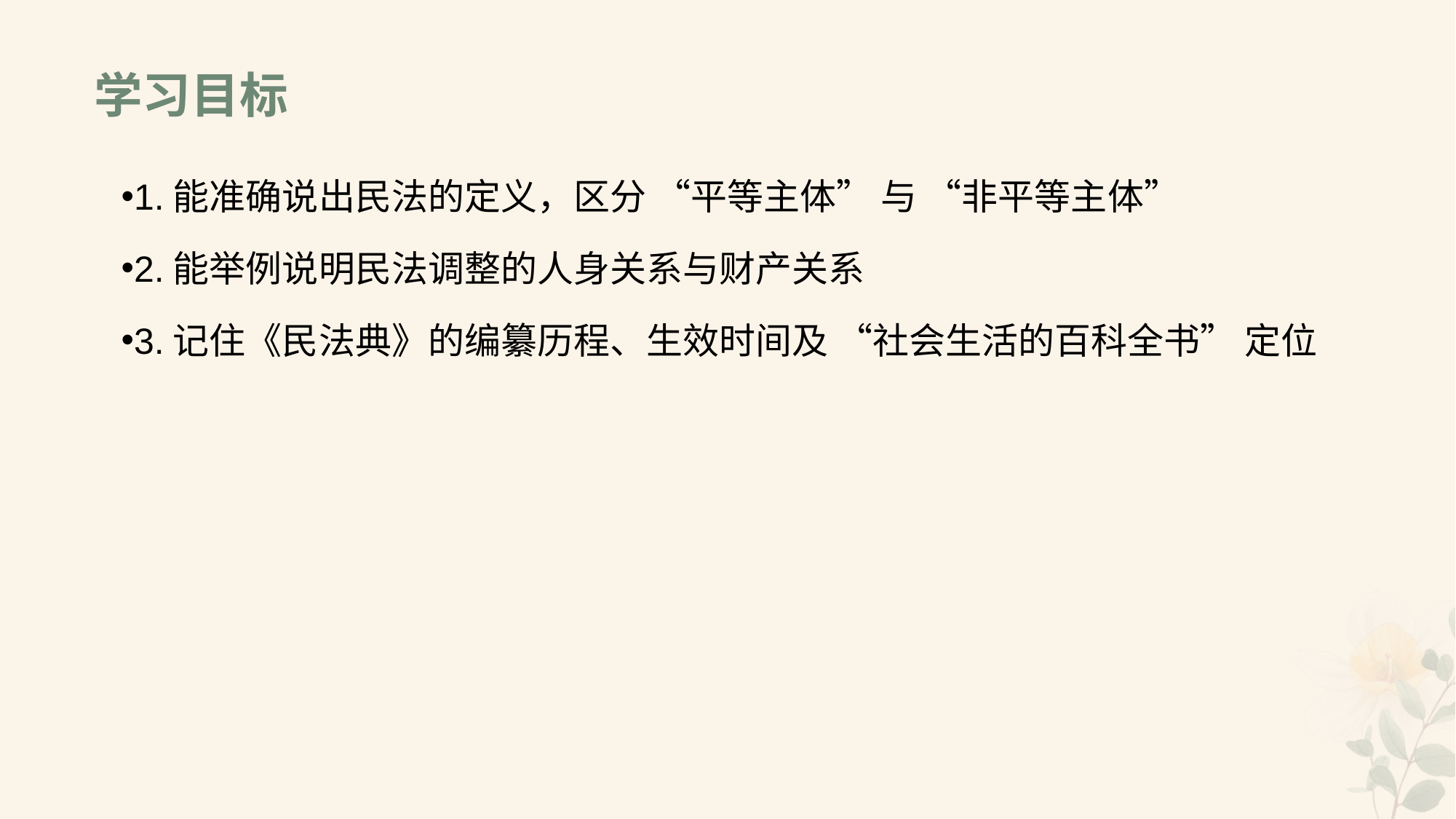

# 学习目标
1.能准确说出民法的定义，区分 “平等主体” 与 “非平等主体”
2.能举例说明民法调整的人身关系与财产关系
3.记住《民法典》的编纂历程、生效时间及 “社会生活的百科全书” 定位